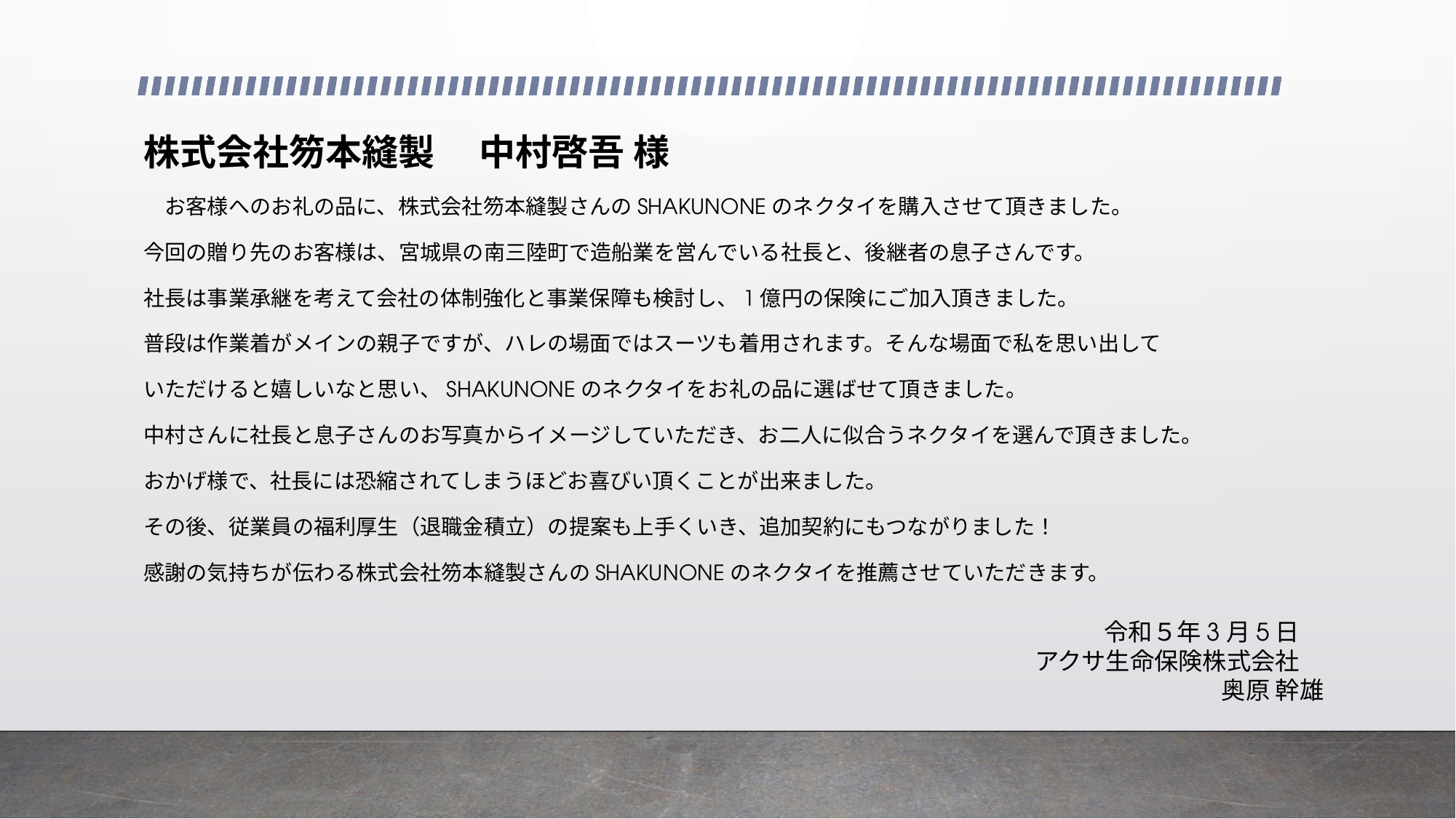

株式会社笏本縫製 　中村啓吾 様
　お客様へのお礼の品に、株式会社笏本縫製さんのSHAKUNONEのネクタイを購入させて頂きました。
今回の贈り先のお客様は、宮城県の南三陸町で造船業を営んでいる社長と、後継者の息子さんです。
社長は事業承継を考えて会社の体制強化と事業保障も検討し、1億円の保険にご加入頂きました。
普段は作業着がメインの親子ですが、ハレの場面ではスーツも着用されます。そんな場面で私を思い出して
いただけると嬉しいなと思い、SHAKUNONEのネクタイをお礼の品に選ばせて頂きました。
中村さんに社長と息子さんのお写真からイメージしていただき、お二人に似合うネクタイを選んで頂きました。
おかげ様で、社長には恐縮されてしまうほどお喜びい頂くことが出来ました。
その後、従業員の福利厚生（退職金積立）の提案も上手くいき、追加契約にもつながりました！
感謝の気持ちが伝わる株式会社笏本縫製さんのSHAKUNONEのネクタイを推薦させていただきます。
令和５年3月5日
アクサ生命保険株式会社
奥原 幹雄